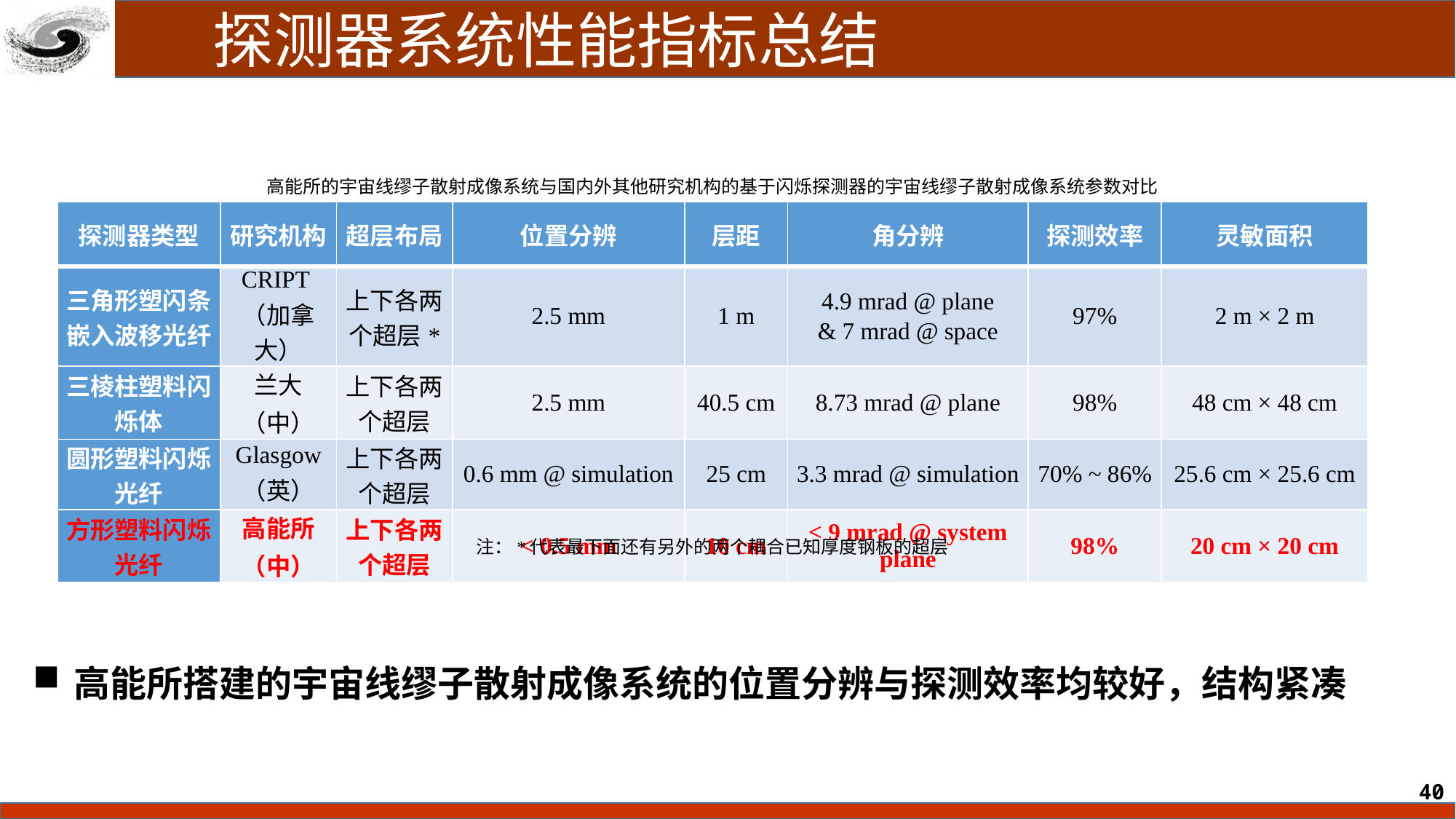

探测器系统性能指标总结
高能所的宇宙线缪子散射成像系统与国内外其他研究机构的基于闪烁探测器的宇宙线缪子散射成像系统参数对比
| 探测器类型 | 研究机构 | 超层布局 | 位置分辨 | 层距 | 角分辨 | 探测效率 | 灵敏面积 |
| --- | --- | --- | --- | --- | --- | --- | --- |
| 三角形塑闪条嵌入波移光纤 | CRIPT （加拿大） | 上下各两个超层\* | 2.5 mm | 1 m | 4.9 mrad @ plane & 7 mrad @ space | 97% | 2 m × 2 m |
| 三棱柱塑料闪烁体 | 兰大 （中） | 上下各两个超层 | 2.5 mm | 40.5 cm | 8.73 mrad @ plane | 98% | 48 cm × 48 cm |
| 圆形塑料闪烁光纤 | Glasgow （英） | 上下各两个超层 | 0.6 mm @ simulation | 25 cm | 3.3 mrad @ simulation | 70% ~ 86% | 25.6 cm × 25.6 cm |
| 方形塑料闪烁光纤 | 高能所 （中） | 上下各两个超层 | < 0.5 mm | 10 cm | < 9 mrad @ system plane | 98% | 20 cm × 20 cm |
注：*代表最下面还有另外的两个耦合已知厚度钢板的超层
高能所搭建的宇宙线缪子散射成像系统的位置分辨与探测效率均较好，结构紧凑
40